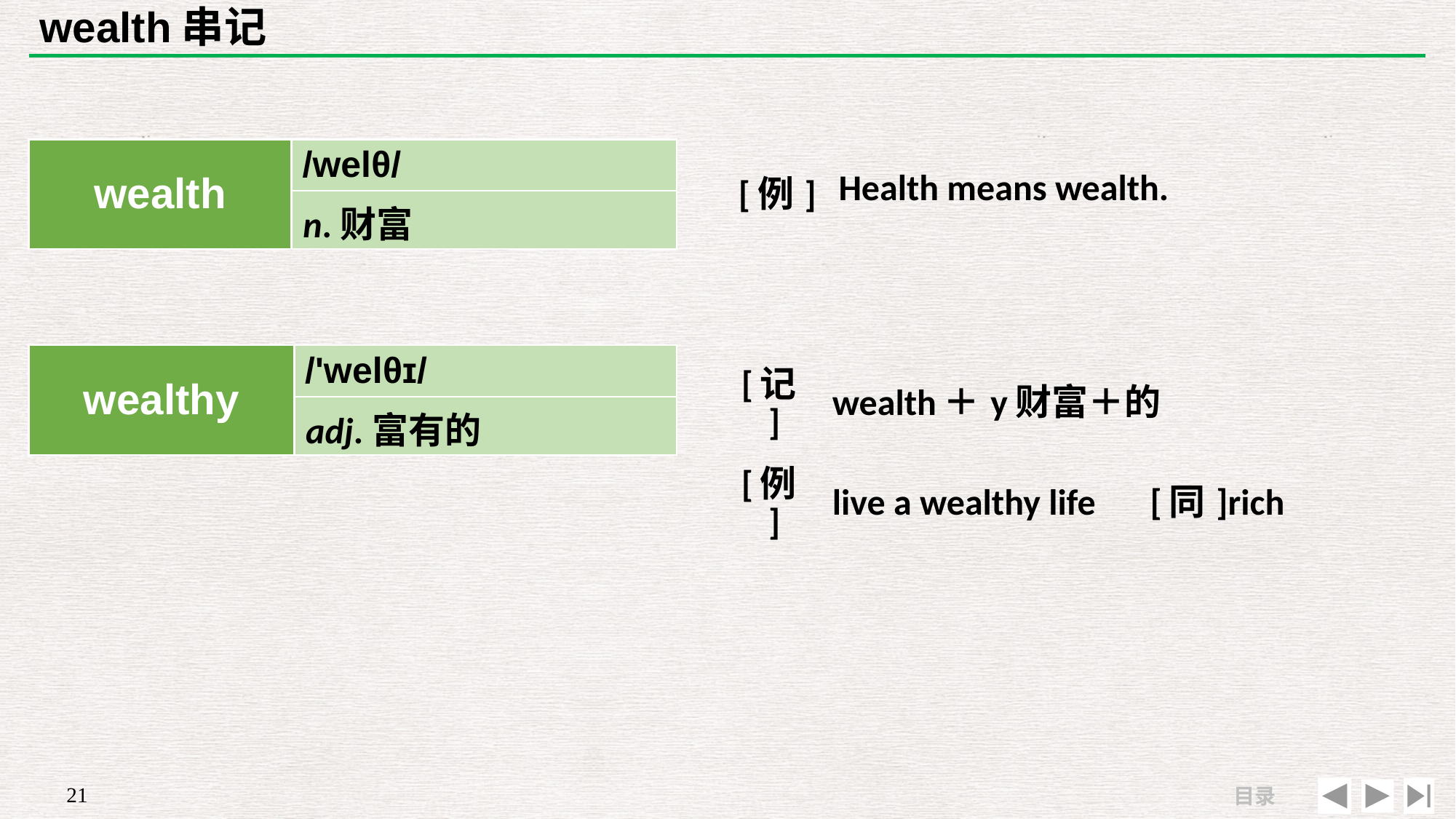

# wealth串记

|  |  |
| --- | --- |
| [例] | Health means wealth. |
| wealth | /welθ/ |
| --- | --- |
|  |  |
n.财富
| wealthy | /'welθɪ/ |
| --- | --- |
|  |  |
| [记] | wealth＋y财富＋的 |
| --- | --- |
| [例] | live a wealthy life　[同]rich |
adj.富有的